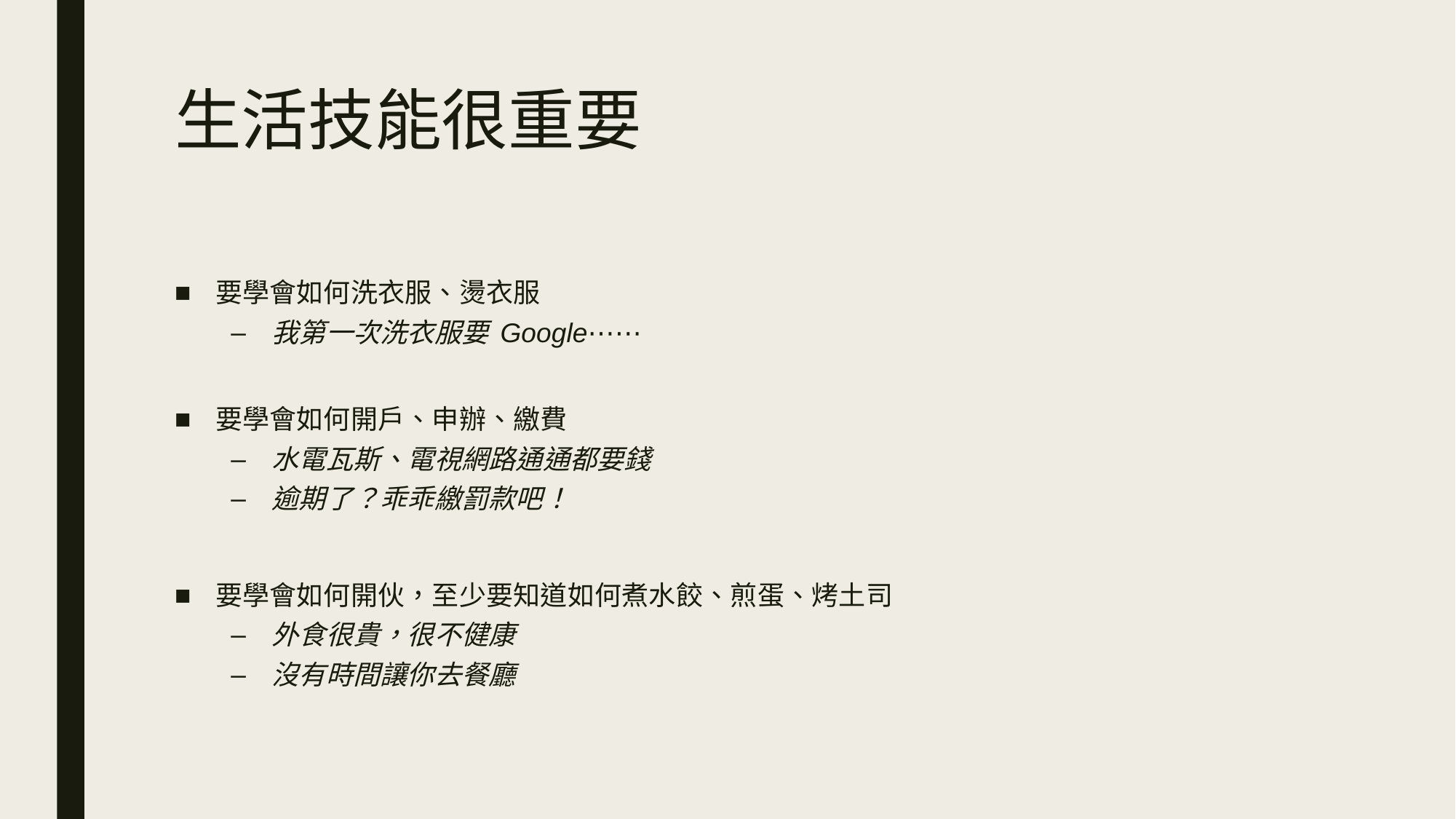

# 生活技能很重要
要學會如何洗衣服、燙衣服
我第一次洗衣服要 Google⋯⋯

要學會如何開戶、申辦、繳費
水電瓦斯、電視網路通通都要錢
逾期了？乖乖繳罰款吧！

要學會如何開伙，至少要知道如何煮水餃、煎蛋、烤土司
外食很貴，很不健康
沒有時間讓你去餐廳